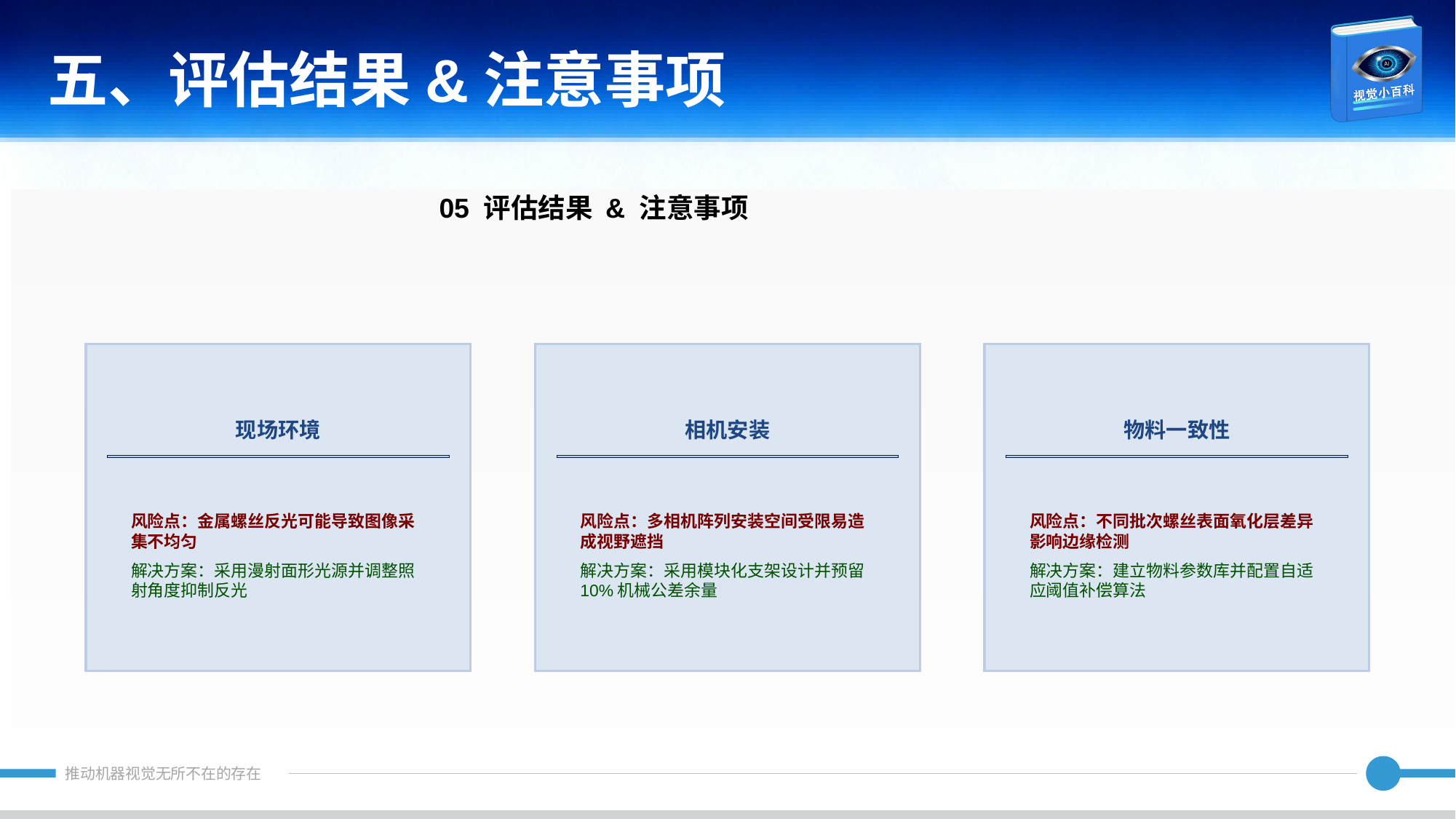

五、评估结果&注意事项

05 评估结果 & 注意事项

现场环境

相机安装

物料一致性

风险点：金属螺丝反光可能导致图像采集不均匀
解决方案：采用漫射面形光源并调整照射角度抑制反光

风险点：多相机阵列安装空间受限易造成视野遮挡
解决方案：采用模块化支架设计并预留10%机械公差余量

风险点：不同批次螺丝表面氧化层差异影响边缘检测
解决方案：建立物料参数库并配置自适应阈值补偿算法
10